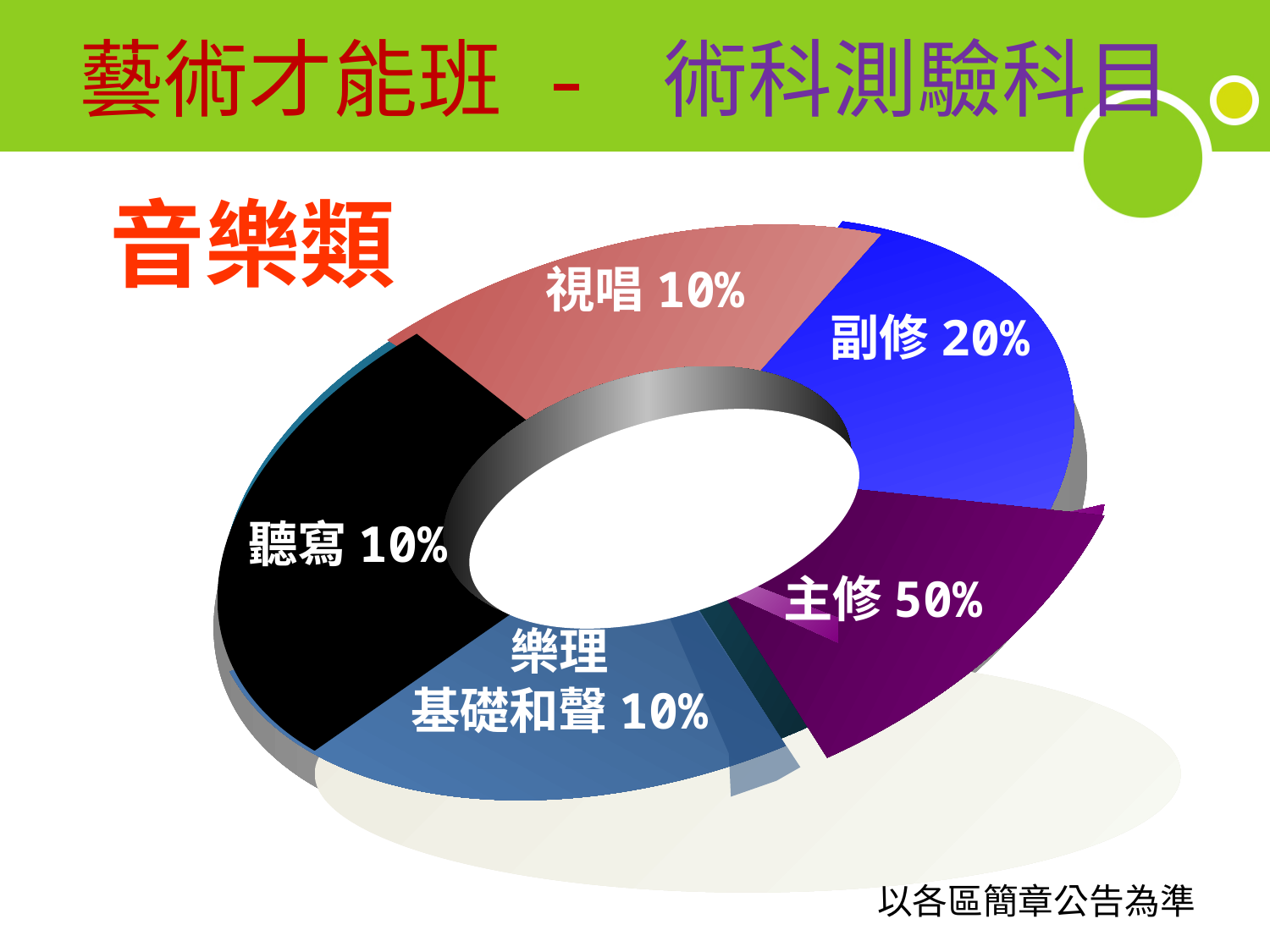

# 藝術才能班 - 術科測驗科目
音樂類

視唱10%

副修20%

聽寫10%
主修50%

樂理
基礎和聲10%

以各區簡章公告為準